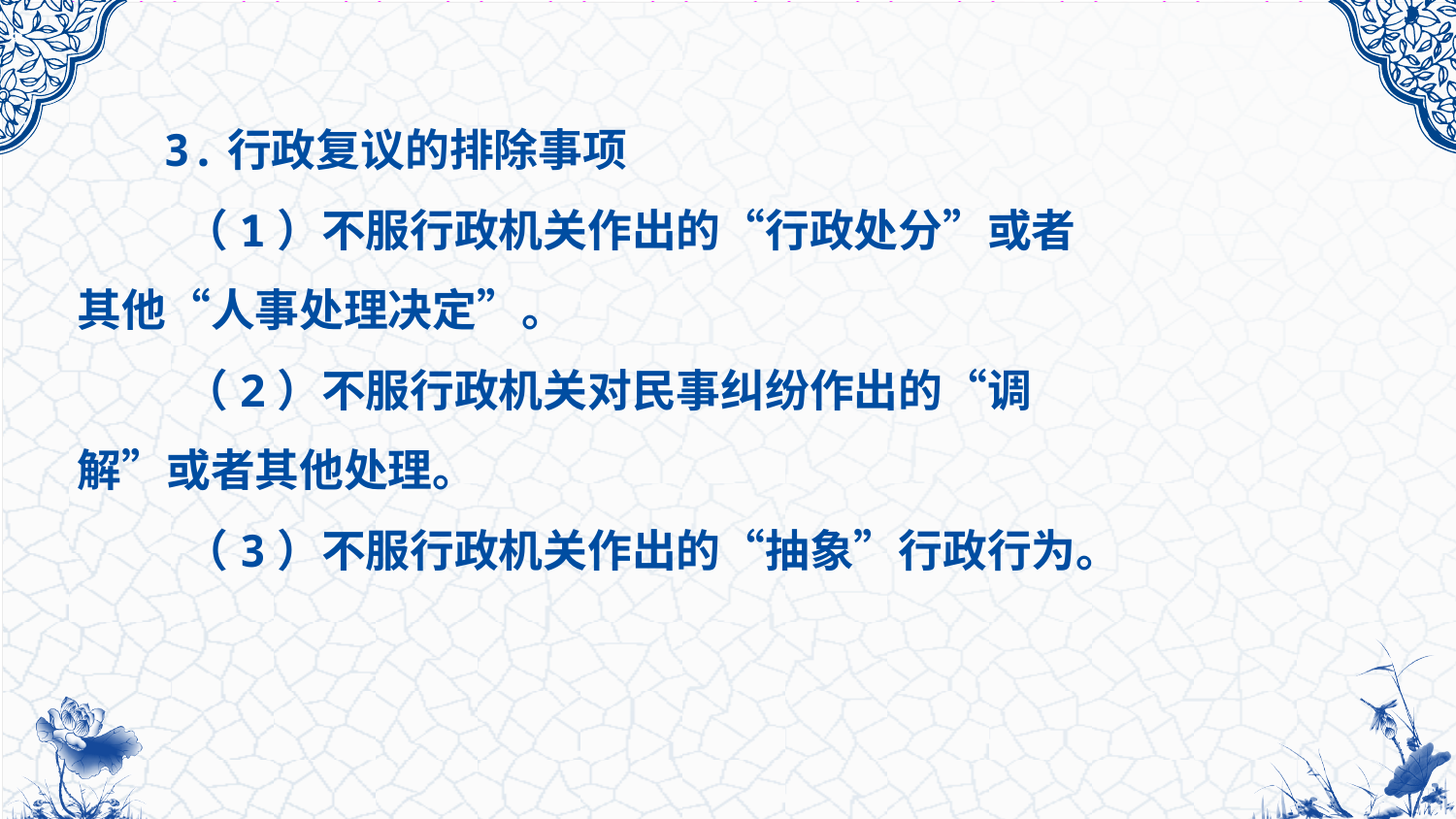

3.行政复议的排除事项
 （1）不服行政机关作出的“行政处分”或者其他“人事处理决定”。
 （2）不服行政机关对民事纠纷作出的“调解”或者其他处理。
 （3）不服行政机关作出的“抽象”行政行为。